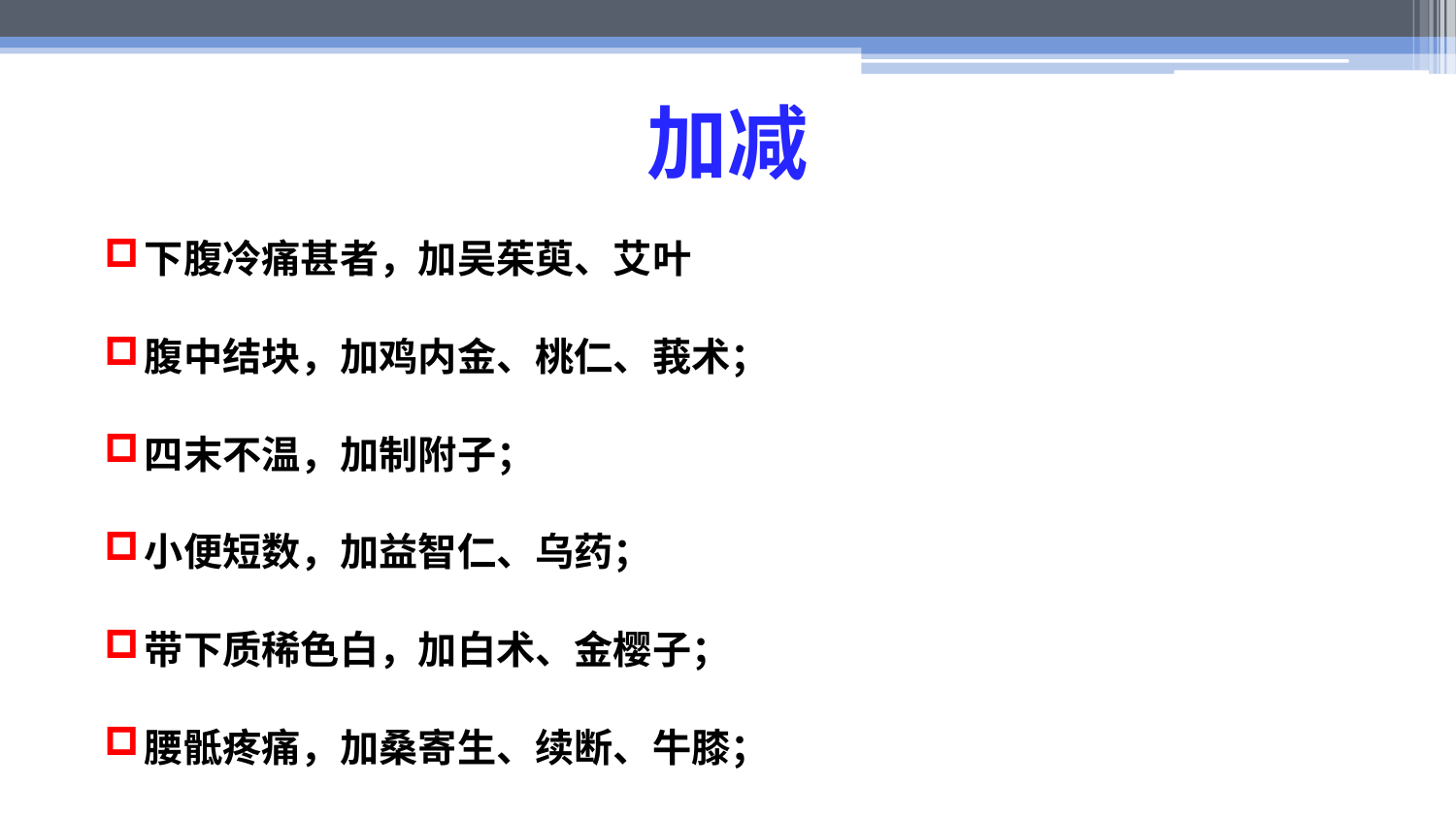

# 加减
下腹冷痛甚者，加吴茱萸、艾叶
腹中结块，加鸡内金、桃仁、莪术；
四末不温，加制附子；
小便短数，加益智仁、乌药；
带下质稀色白，加白术、金樱子；
腰骶疼痛，加桑寄生、续断、牛膝；